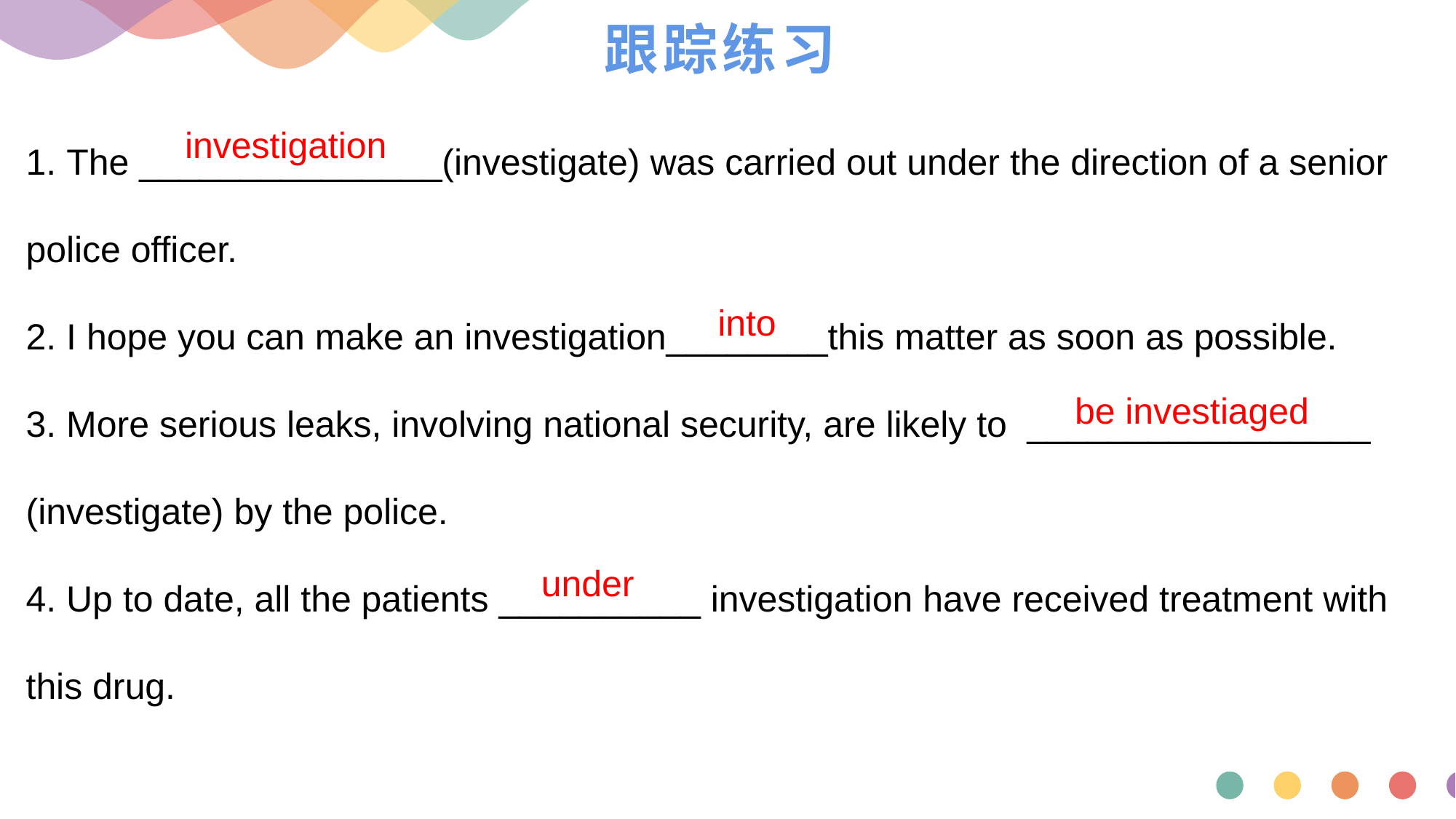

# 跟踪练习
1. The _______________(investigate) was carried out under the direction of a senior police officer.
2. I hope you can make an investigation________this matter as soon as possible.
3. More serious leaks, involving national security, are likely to  _________________ (investigate) by the police.
4. Up to date, all the patients __________ investigation have received treatment with this drug.
investigation
into
be investiaged
 under